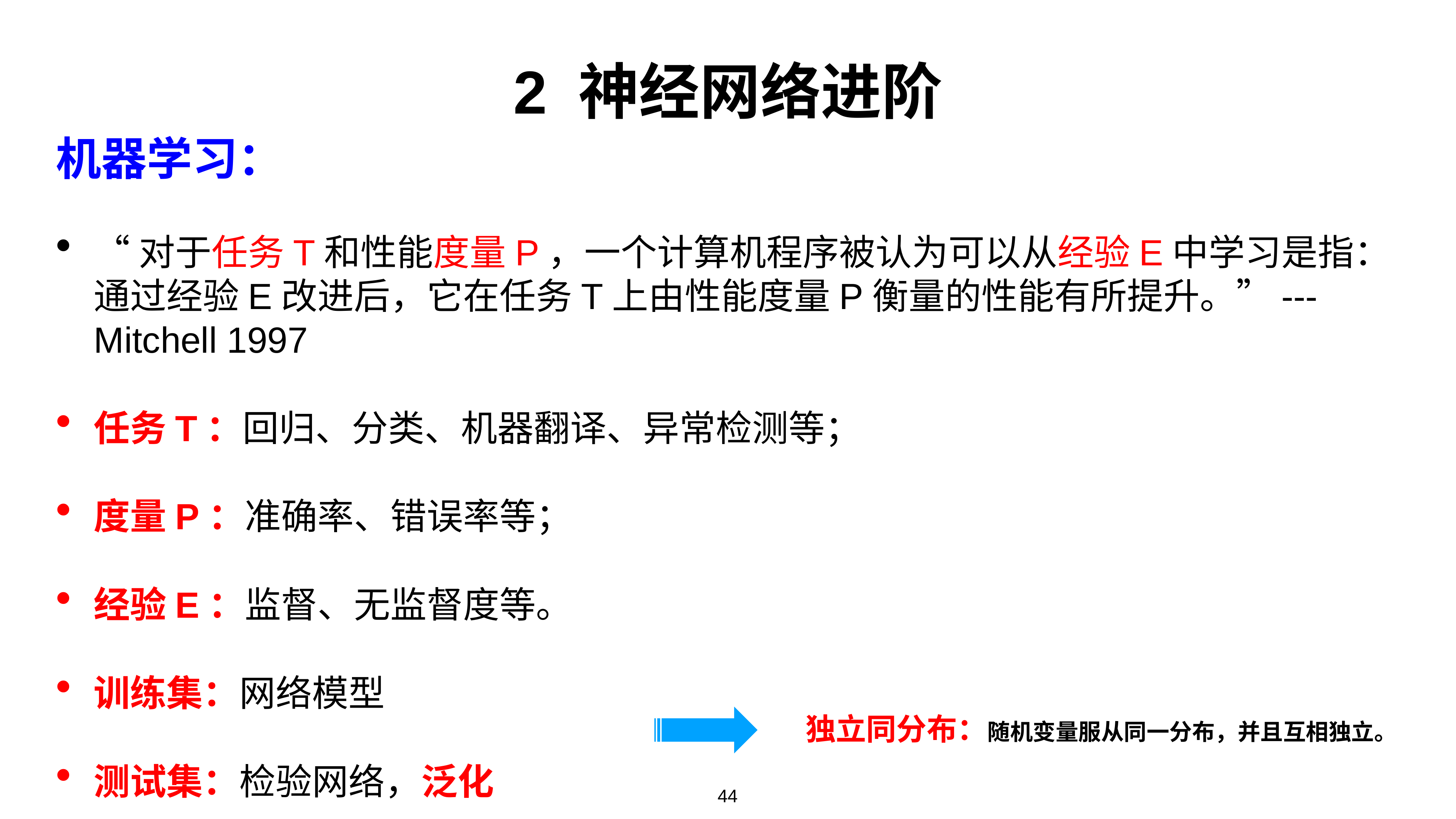

# 2 神经网络进阶
机器学习：
“对于任务T和性能度量P，一个计算机程序被认为可以从经验E中学习是指：通过经验E改进后，它在任务T上由性能度量P衡量的性能有所提升。”---Mitchell 1997
任务T：回归、分类、机器翻译、异常检测等；
度量P：准确率、错误率等；
经验E：监督、无监督度等。
训练集：网络模型
测试集：检验网络，泛化

独立同分布：随机变量服从同一分布，并且互相独立。
44